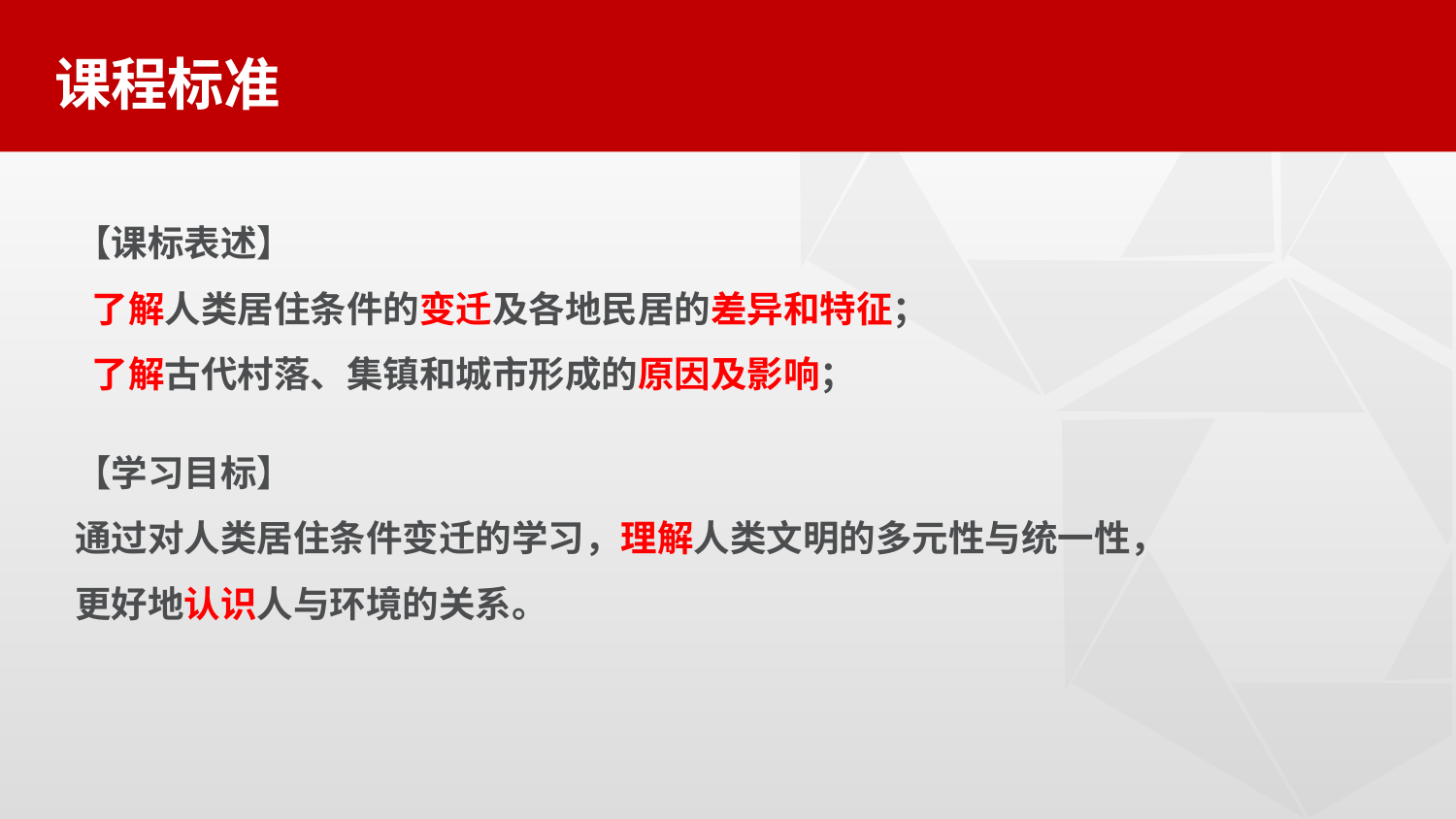

课程标准
【课标表述】
 了解人类居住条件的变迁及各地民居的差异和特征；
 了解古代村落、集镇和城市形成的原因及影响；
【学习目标】
通过对人类居住条件变迁的学习，理解人类文明的多元性与统一性，更好地认识人与环境的关系。